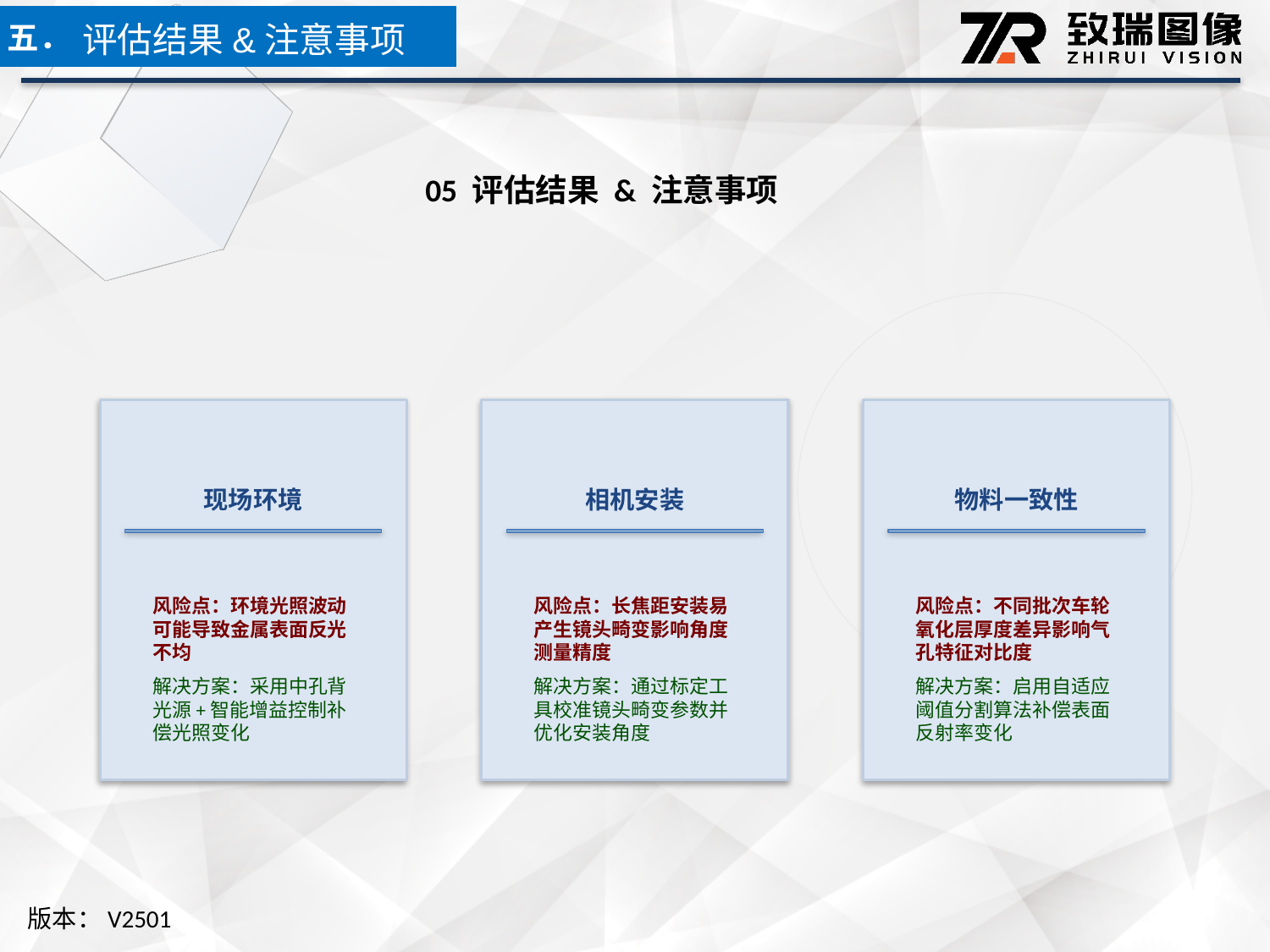

五．
评估结果&注意事项

05 评估结果 & 注意事项

现场环境

相机安装

物料一致性

风险点：环境光照波动可能导致金属表面反光不均
解决方案：采用中孔背光源+智能增益控制补偿光照变化

风险点：长焦距安装易产生镜头畸变影响角度测量精度
解决方案：通过标定工具校准镜头畸变参数并优化安装角度

风险点：不同批次车轮氧化层厚度差异影响气孔特征对比度
解决方案：启用自适应阈值分割算法补偿表面反射率变化